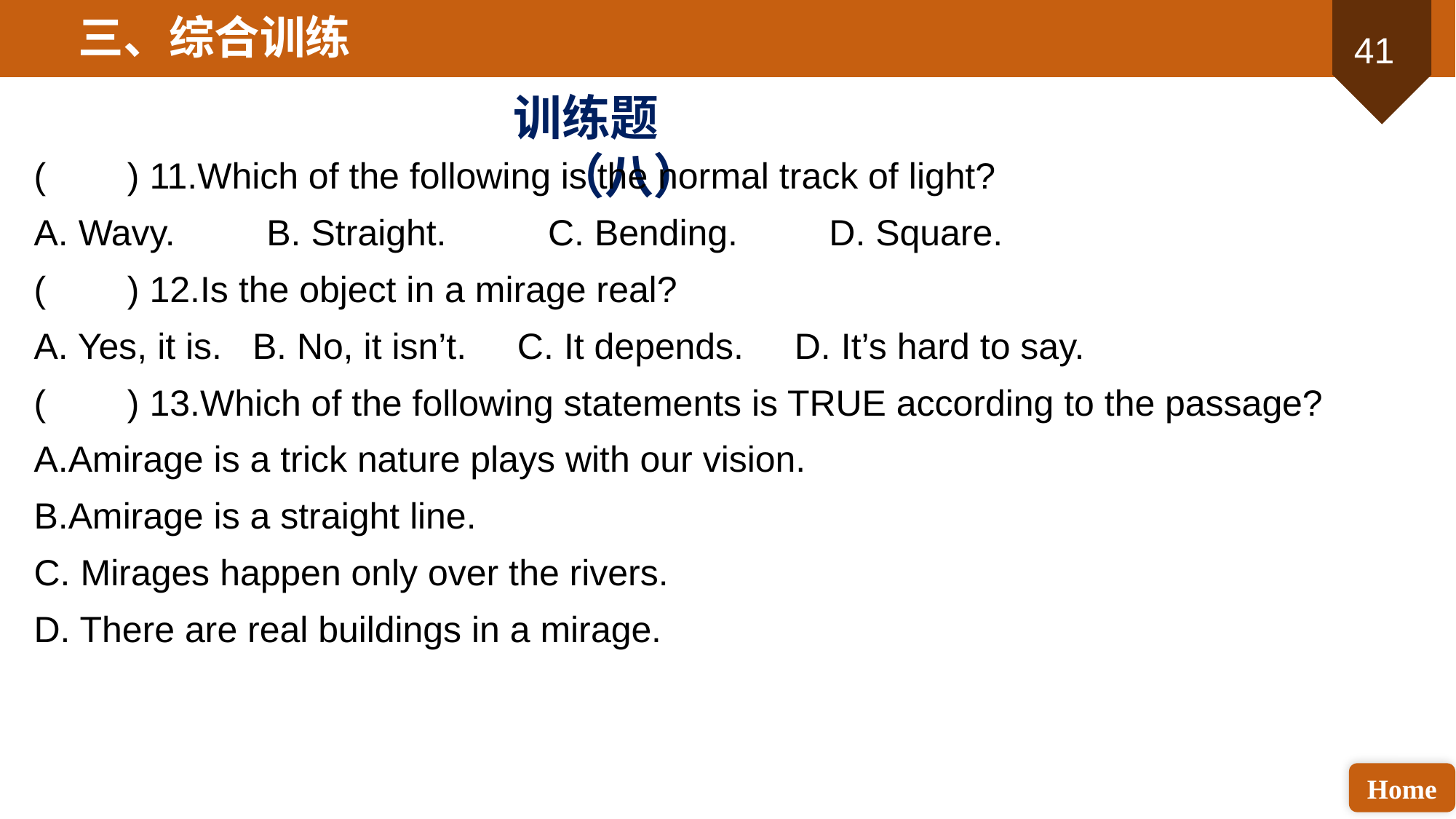

三、综合训练
训练题（八）
(        ) 11.Which of the following is the normal track of light?
A. Wavy.         B. Straight.          C. Bending.         D. Square.
(        ) 12.Is the object in a mirage real?
A. Yes, it is.   B. No, it isn’t.     C. It depends.     D. It’s hard to say.
(        ) 13.Which of the following statements is TRUE according to the passage?
A.Amirage is a trick nature plays with our vision.
B.Amirage is a straight line.
C. Mirages happen only over the rivers.
D. There are real buildings in a mirage.